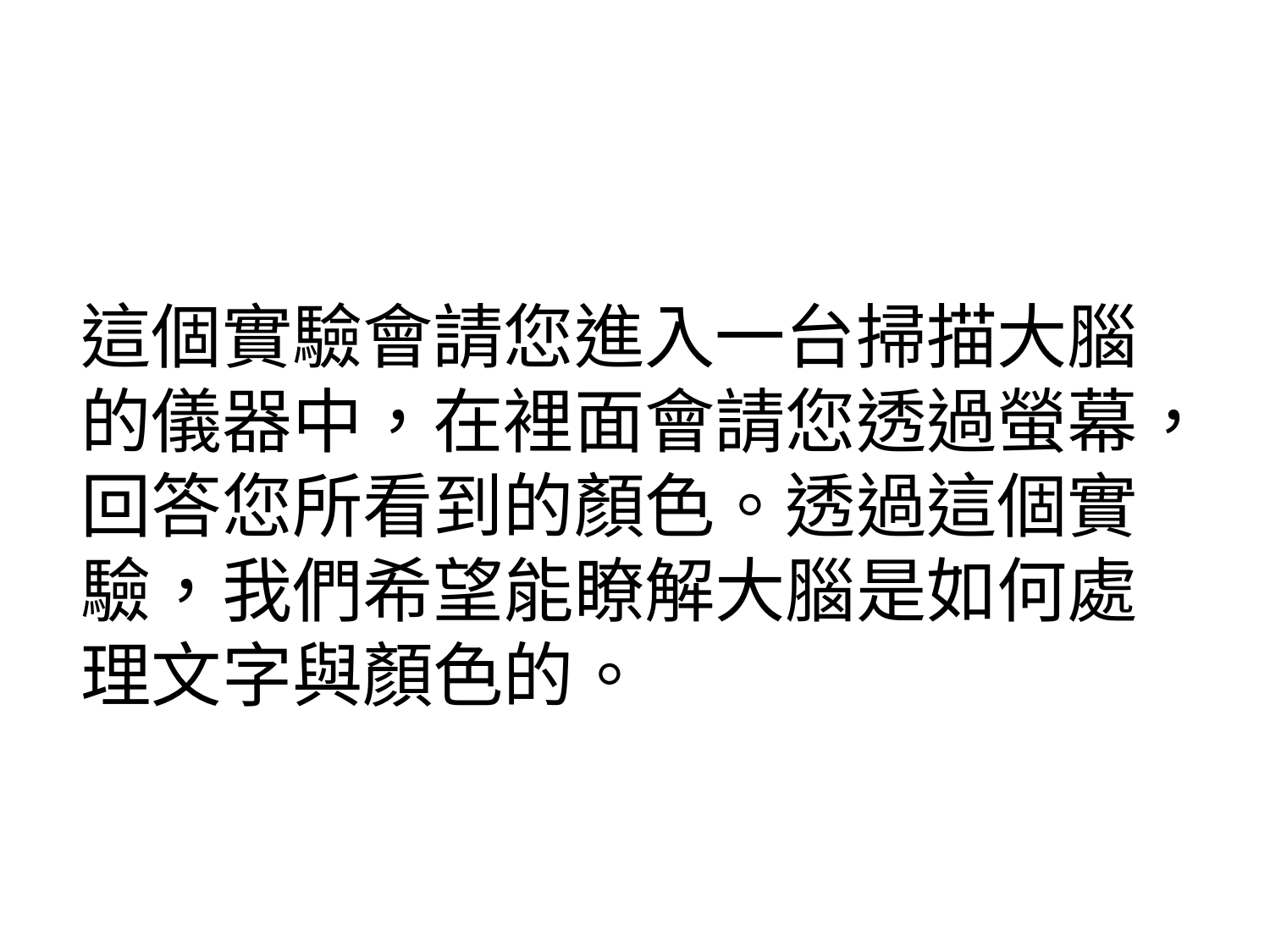

這個實驗會請您進入一台掃描大腦的儀器中，在裡面會請您透過螢幕，回答您所看到的顏色。透過這個實驗，我們希望能瞭解大腦是如何處理文字與顏色的。